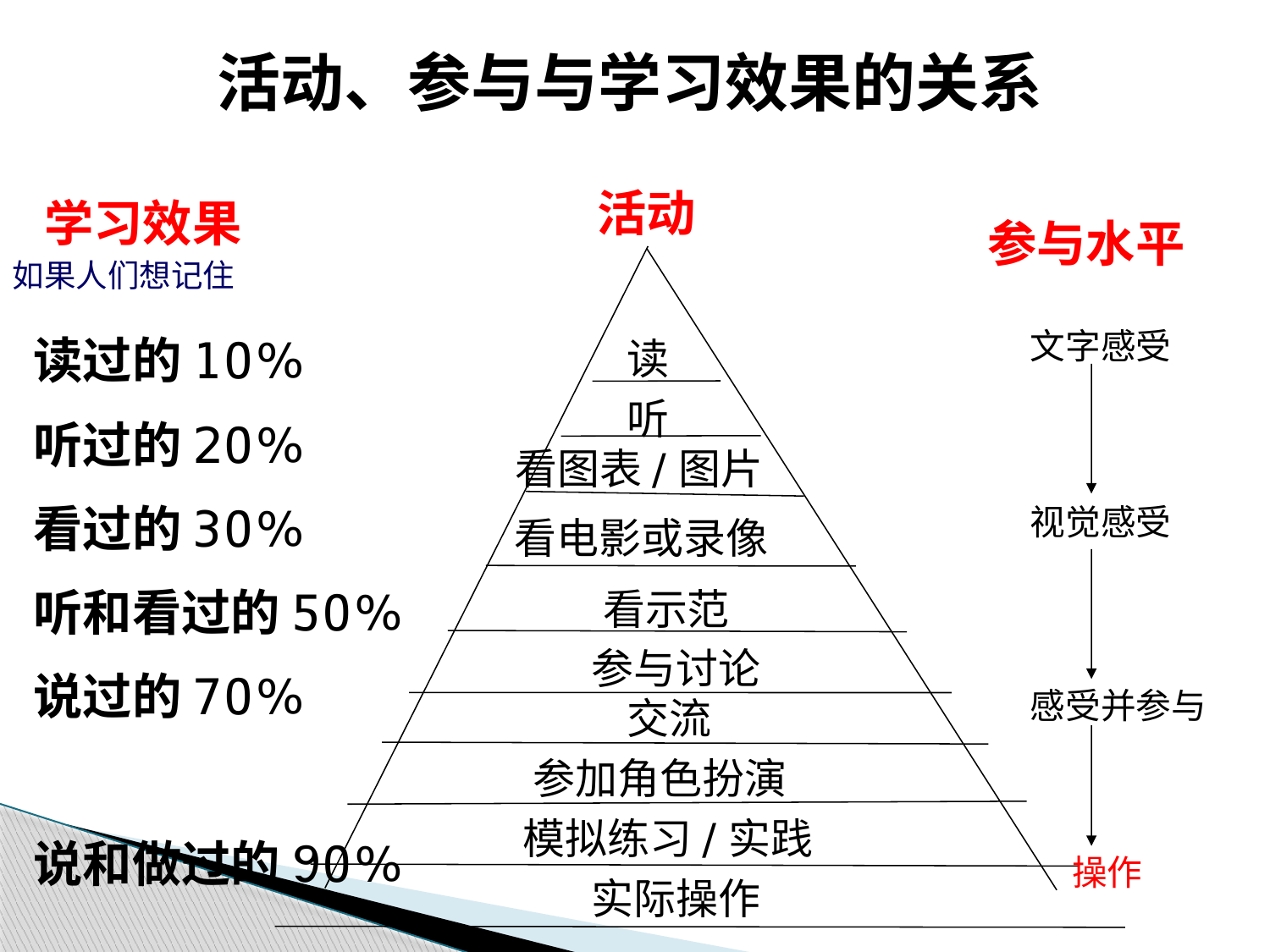

活动、参与与学习效果的关系
活动
学习效果
如果人们想记住
读过的10%
听过的20%
看过的30%
听和看过的50%
说过的70%

说和做过的90%
参与水平
文字感受

视觉感受

感受并参与

操作

读

听

看图表/图片

看电影或录像

看示范

参与讨论
交流

参加角色扮演

模拟练习/实践

实际操作